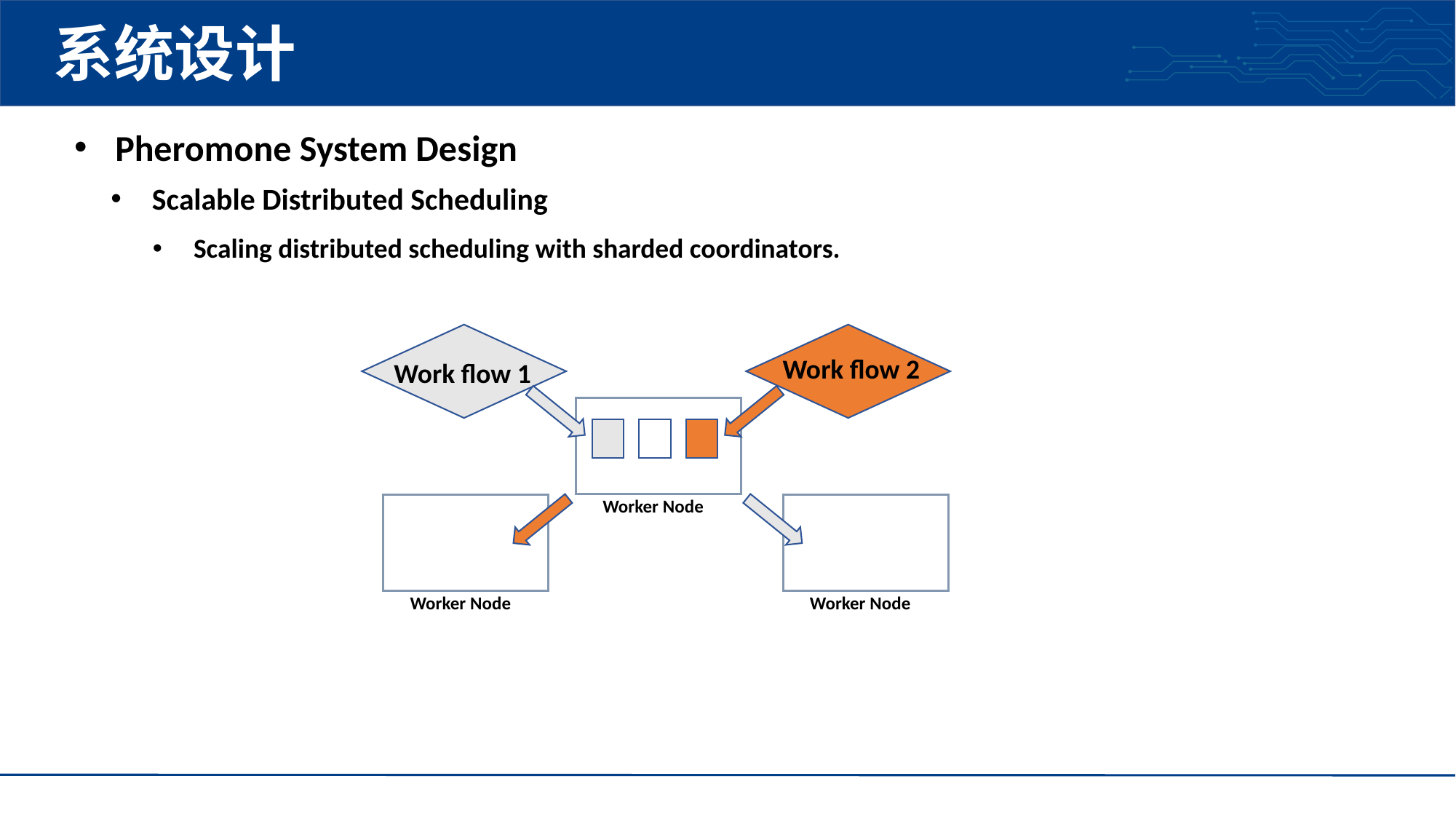

# 系统设计
Pheromone System Design
Scalable Distributed Scheduling
Scaling distributed scheduling with sharded coordinators.

Work flow 2
Work flow 1

Worker Node

Worker Node
Worker Node
18